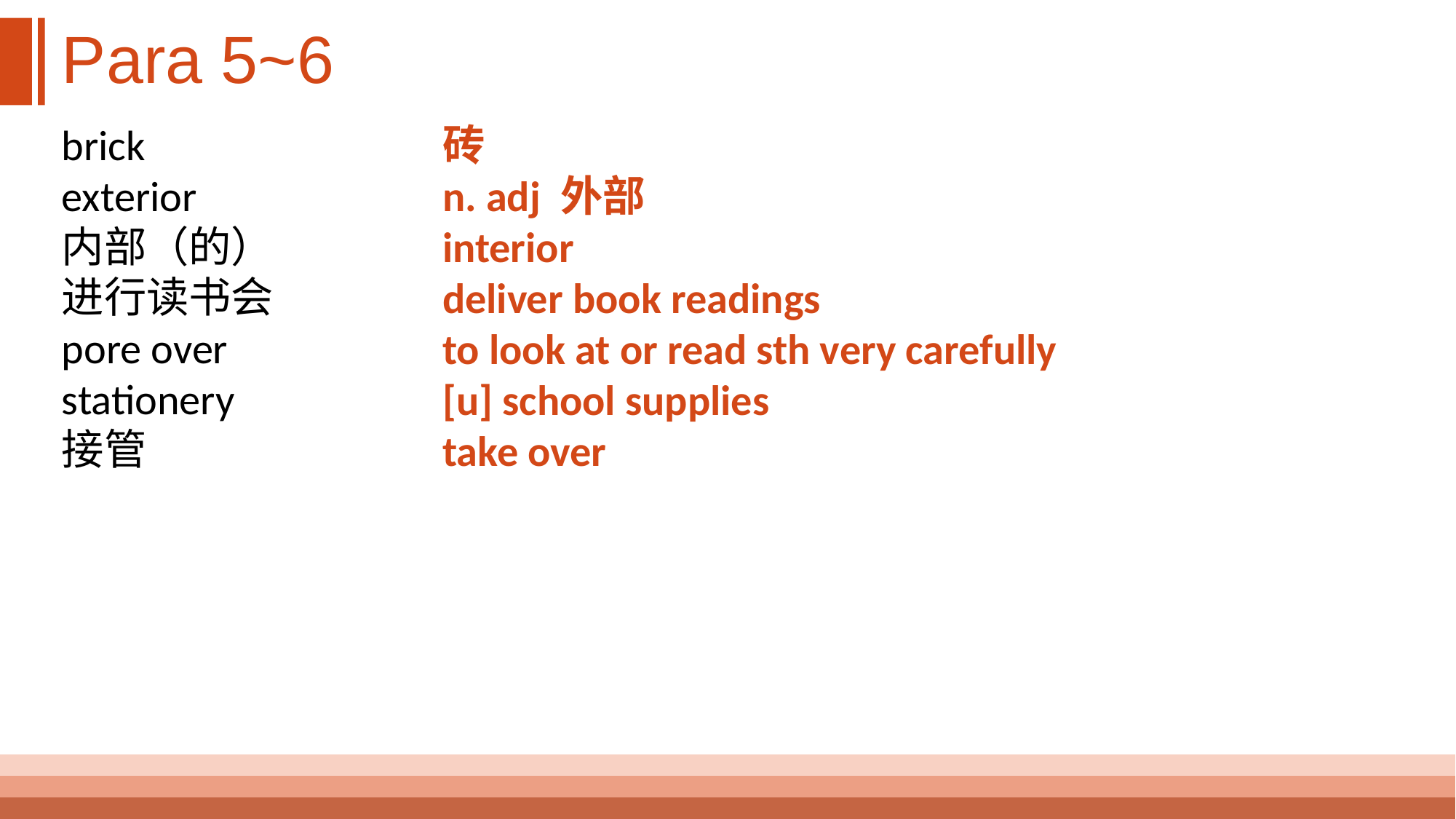

# Para 5~6
砖
n. adj 外部
interior
deliver book readings
to look at or read sth very carefully
[u] school supplies
take over
brick
exterior
内部（的）
进行读书会
pore over
stationery
接管